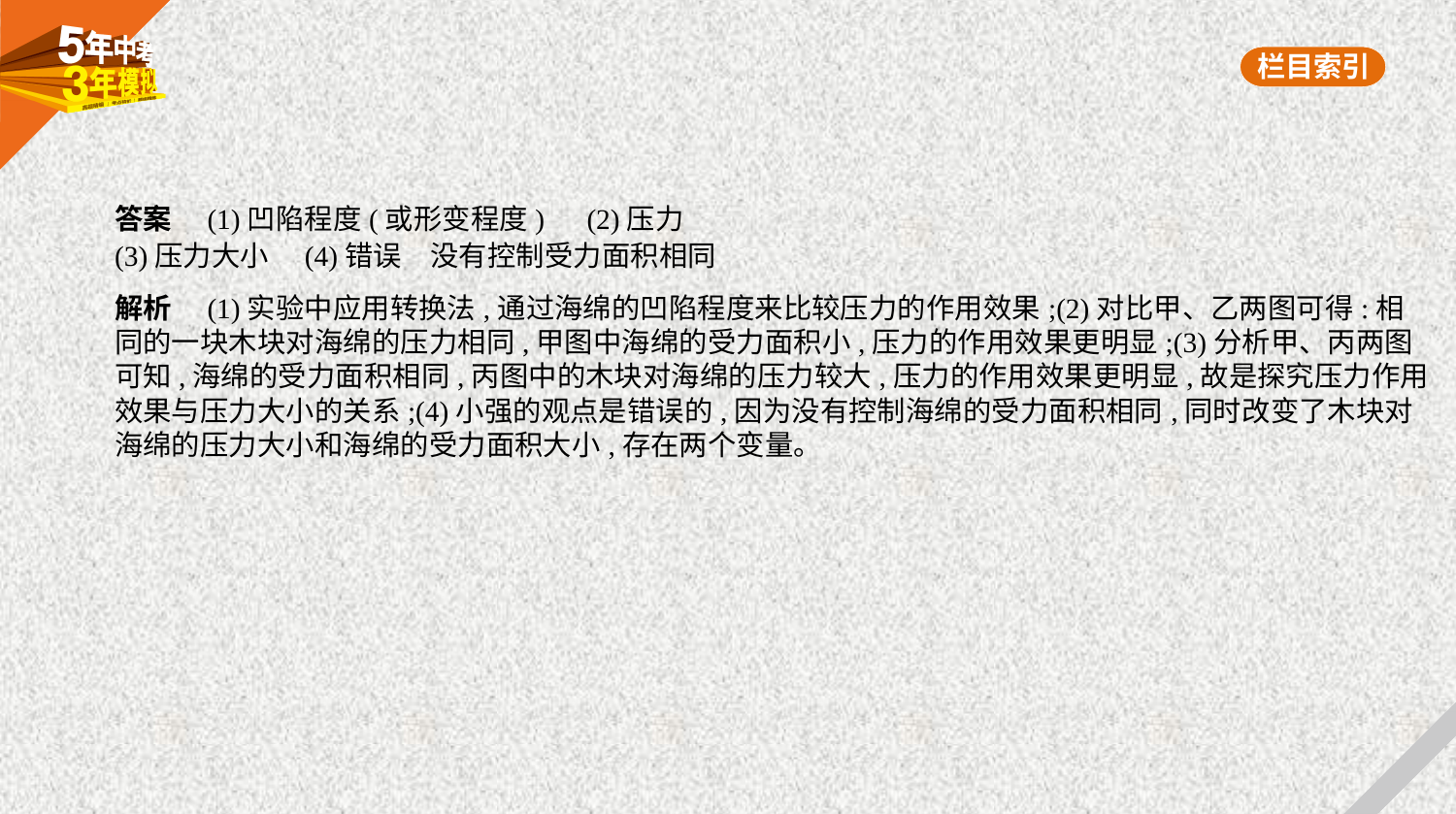

答案　(1)凹陷程度(或形变程度)　(2)压力
(3)压力大小　(4)错误　没有控制受力面积相同
解析　(1)实验中应用转换法,通过海绵的凹陷程度来比较压力的作用效果;(2)对比甲、乙两图可得:相
同的一块木块对海绵的压力相同,甲图中海绵的受力面积小,压力的作用效果更明显;(3)分析甲、丙两图
可知,海绵的受力面积相同,丙图中的木块对海绵的压力较大,压力的作用效果更明显,故是探究压力作用
效果与压力大小的关系;(4)小强的观点是错误的,因为没有控制海绵的受力面积相同,同时改变了木块对
海绵的压力大小和海绵的受力面积大小,存在两个变量。